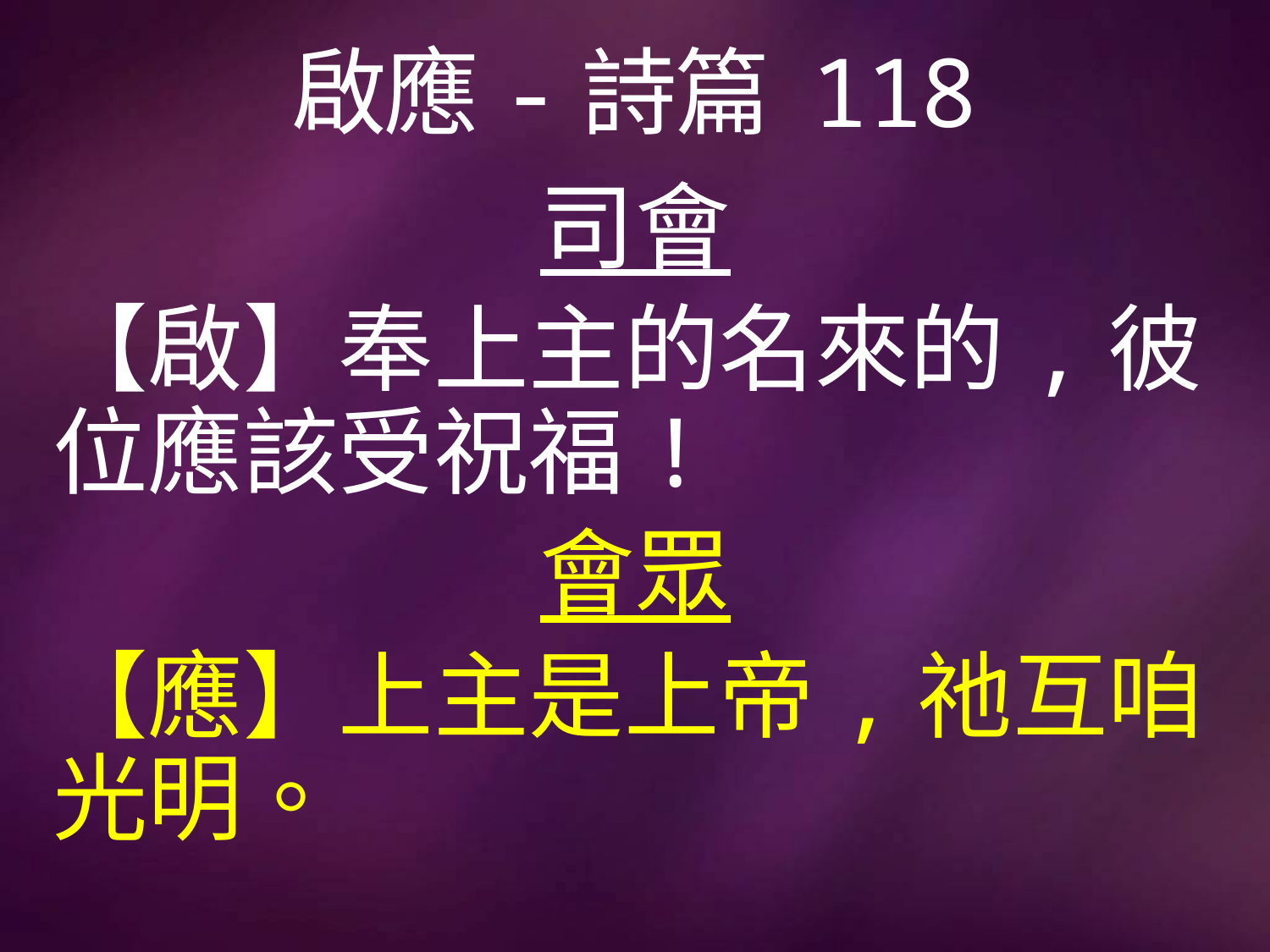

# 啟應-詩篇 118
司會
【啟】奉上主的名來的,彼位應該受祝福!
會眾
【應】上主是上帝,祂互咱光明。